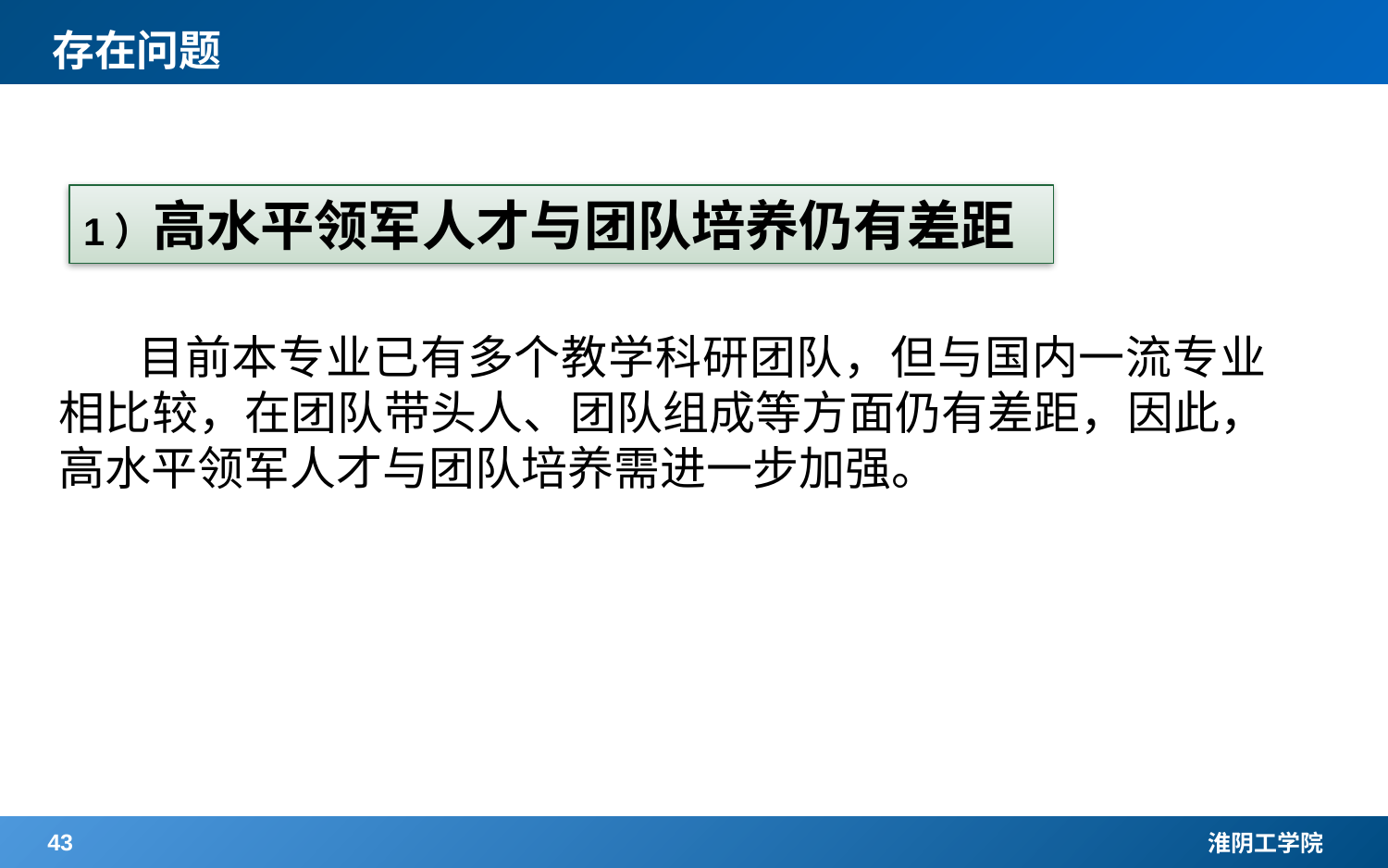

存在问题
1）高水平领军人才与团队培养仍有差距

      目前本专业已有多个教学科研团队，但与国内一流专业相比较，在团队带头人、团队组成等方面仍有差距，因此，高水平领军人才与团队培养需进一步加强。